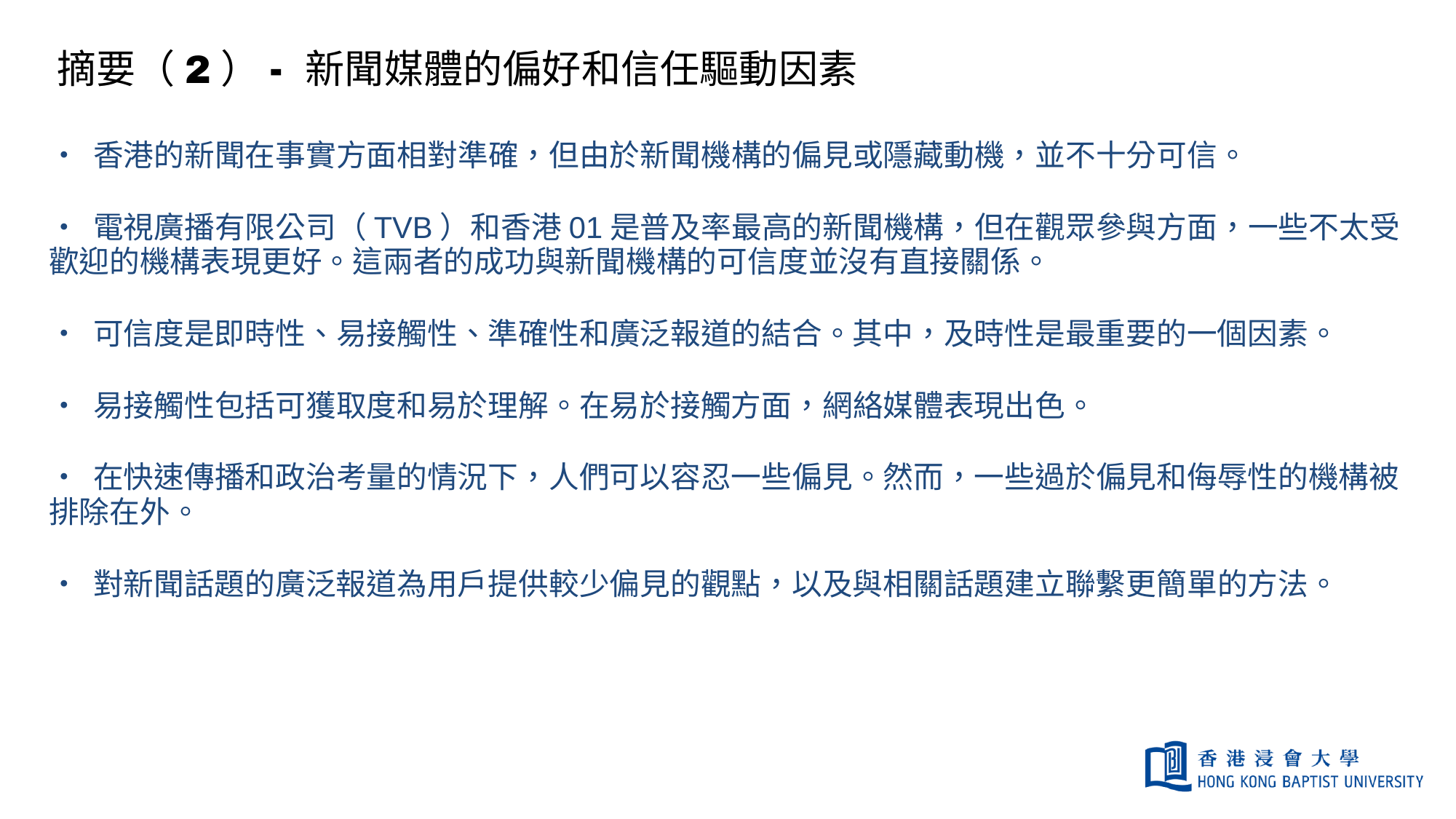

# 摘要（2）- 新聞媒體的偏好和信任驅動因素
• 香港的新聞在事實方面相對準確，但由於新聞機構的偏見或隱藏動機，並不十分可信。

• 電視廣播有限公司（TVB）和香港01是普及率最高的新聞機構，但在觀眾參與方面，一些不太受歡迎的機構表現更好。這兩者的成功與新聞機構的可信度並沒有直接關係。

• 可信度是即時性、易接觸性、準確性和廣泛報道的結合。其中，及時性是最重要的一個因素。

• 易接觸性包括可獲取度和易於理解。在易於接觸方面，網絡媒體表現出色。

• 在快速傳播和政治考量的情況下，人們可以容忍一些偏見。然而，一些過於偏見和侮辱性的機構被排除在外。

• 對新聞話題的廣泛報道為用戶提供較少偏見的觀點，以及與相關話題建立聯繫更簡單的方法。